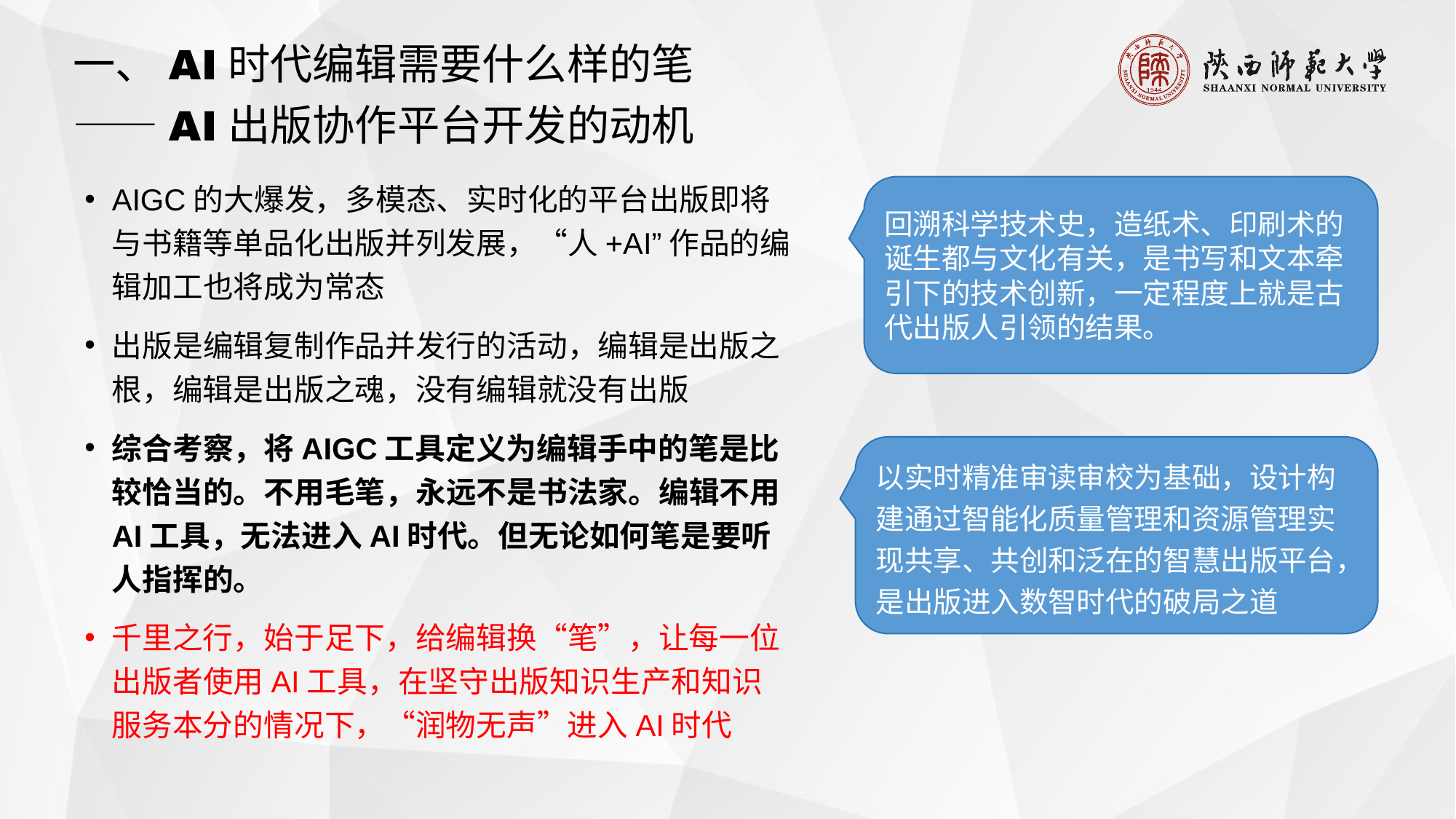

# 一、AI时代编辑需要什么样的笔——AI出版协作平台开发的动机
AIGC的大爆发，多模态、实时化的平台出版即将与书籍等单品化出版并列发展，“人+AI”作品的编辑加工也将成为常态
出版是编辑复制作品并发行的活动，编辑是出版之根，编辑是出版之魂，没有编辑就没有出版
综合考察，将AIGC工具定义为编辑手中的笔是比较恰当的。不用毛笔，永远不是书法家。编辑不用AI工具，无法进入AI时代。但无论如何笔是要听人指挥的。
千里之行，始于足下，给编辑换“笔”，让每一位出版者使用AI工具，在坚守出版知识生产和知识服务本分的情况下，“润物无声”进入AI时代
回溯科学技术史，造纸术、印刷术的诞生都与文化有关，是书写和文本牵引下的技术创新，一定程度上就是古代出版人引领的结果。
以实时精准审读审校为基础，设计构建通过智能化质量管理和资源管理实现共享、共创和泛在的智慧出版平台，是出版进入数智时代的破局之道